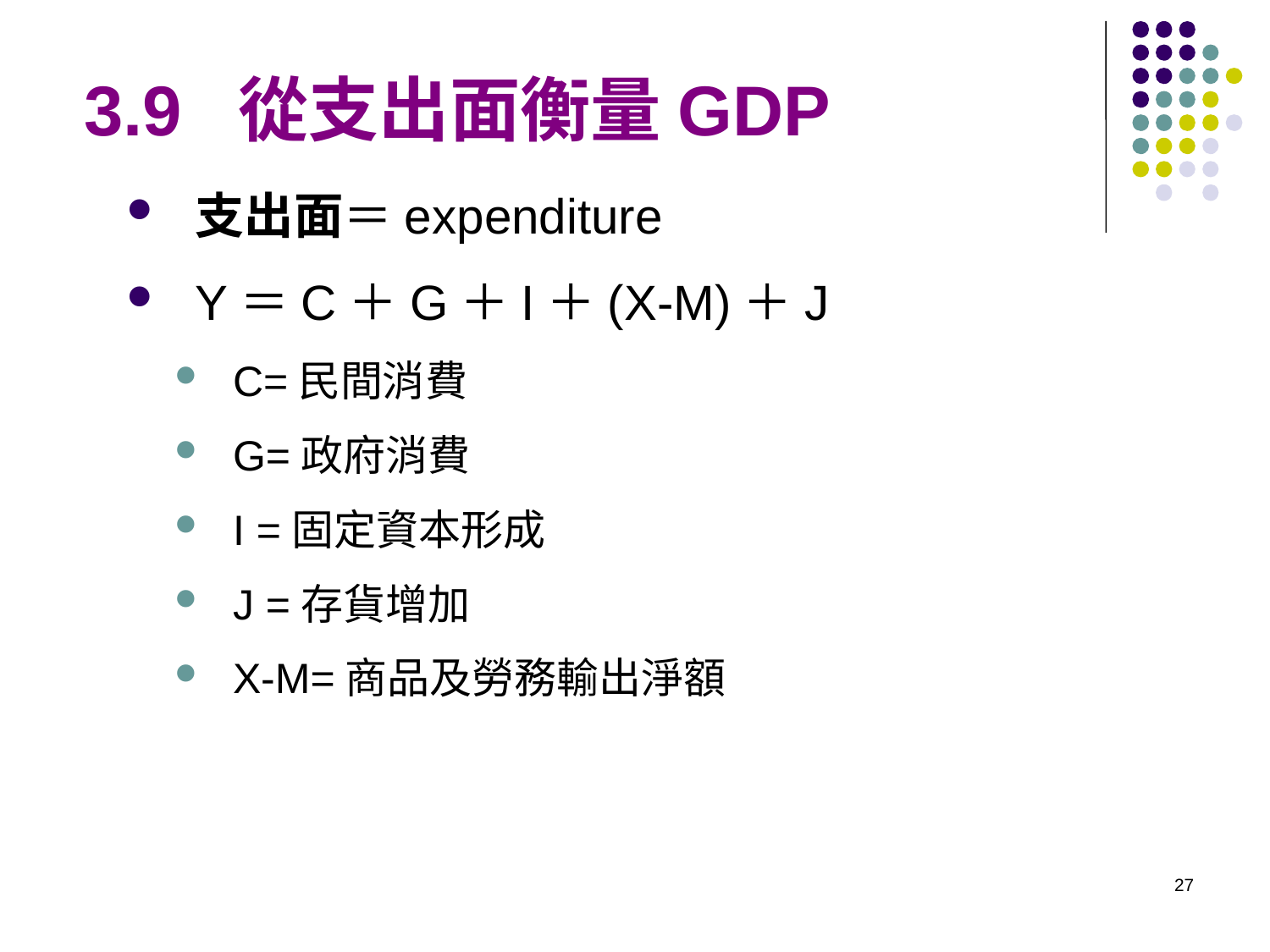

# 3.9  從支出面衡量GDP
支出面＝expenditure
Y＝C＋G＋I＋(X-M)＋J
C=民間消費
G=政府消費
I =固定資本形成
J =存貨增加
X-M=商品及勞務輸出淨額
27